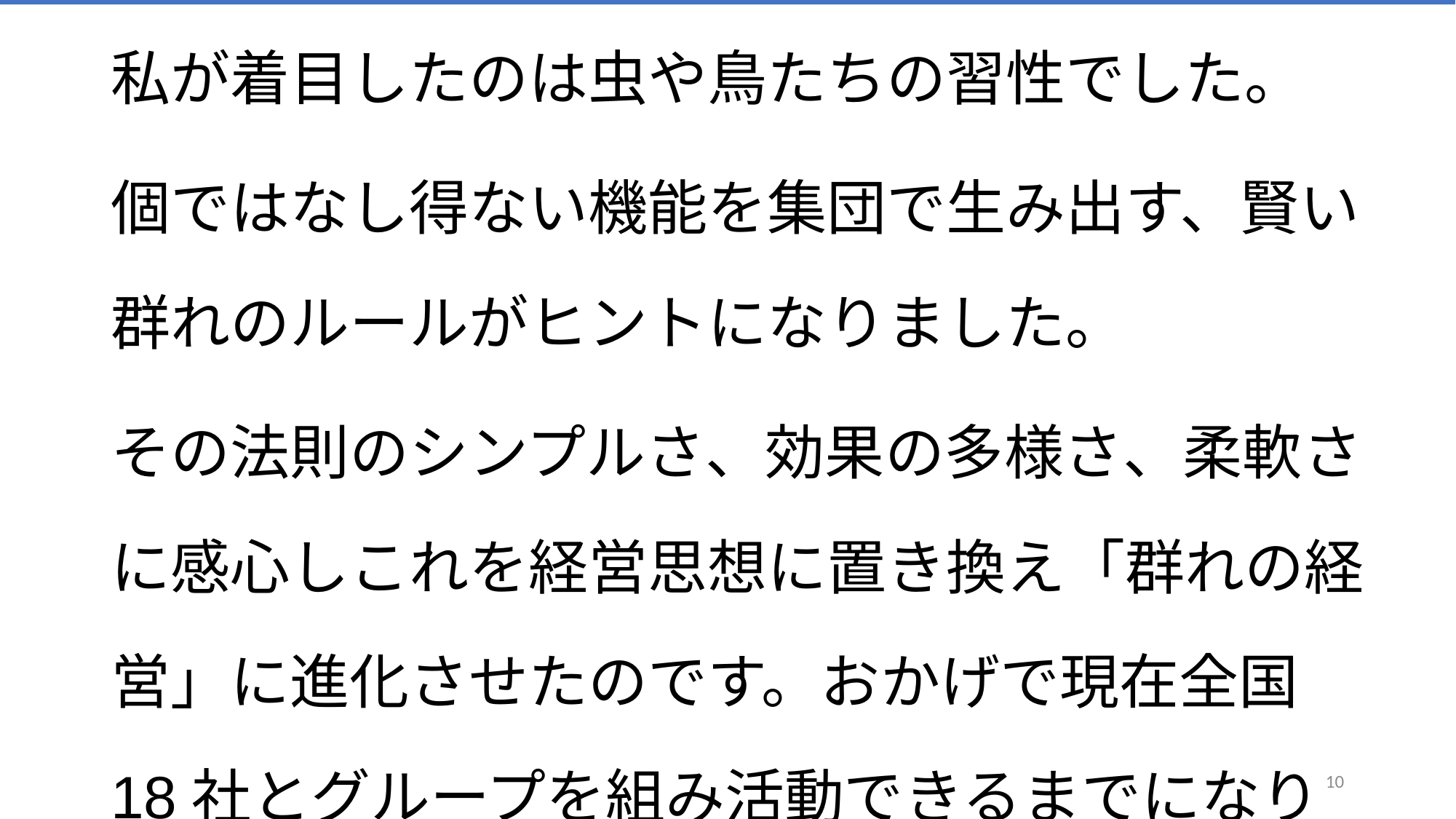

群れについて
私が着目したのは虫や鳥たちの習性でした。
個ではなし得ない機能を集団で生み出す、賢い群れのルールがヒントになりました。
その法則のシンプルさ、効果の多様さ、柔軟さに感心しこれを経営思想に置き換え「群れの経営」に進化させたのです。おかげで現在全国18社とグループを組み活動できるまでになりました。

10